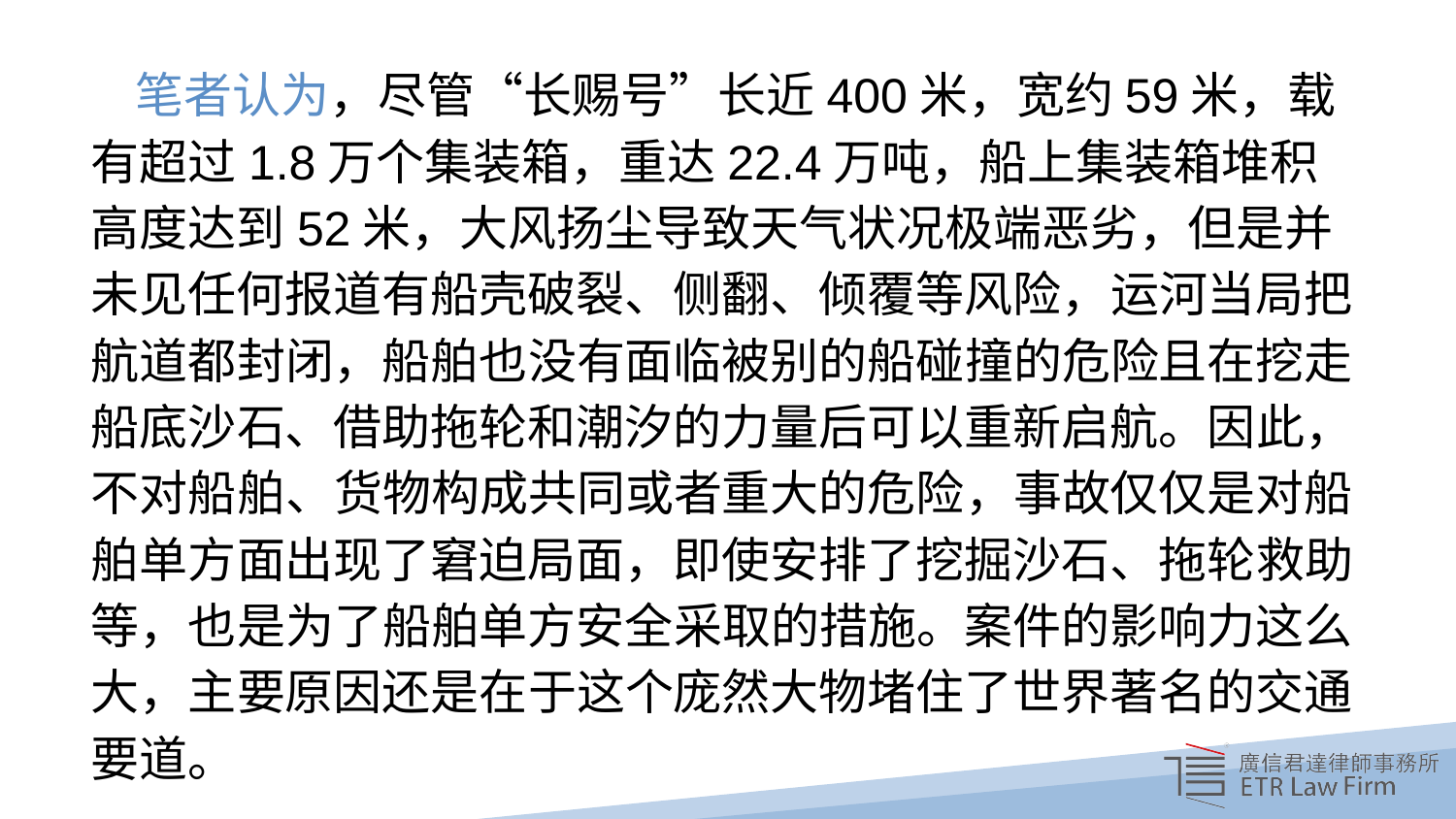

笔者认为，尽管“长赐号”长近400米，宽约59米，载有超过1.8万个集装箱，重达22.4万吨，船上集装箱堆积高度达到52米，大风扬尘导致天气状况极端恶劣，但是并未见任何报道有船壳破裂、侧翻、倾覆等风险，运河当局把航道都封闭，船舶也没有面临被别的船碰撞的危险且在挖走船底沙石、借助拖轮和潮汐的力量后可以重新启航。因此，不对船舶、货物构成共同或者重大的危险，事故仅仅是对船舶单方面出现了窘迫局面，即使安排了挖掘沙石、拖轮救助等，也是为了船舶单方安全采取的措施。案件的影响力这么大，主要原因还是在于这个庞然大物堵住了世界著名的交通要道。